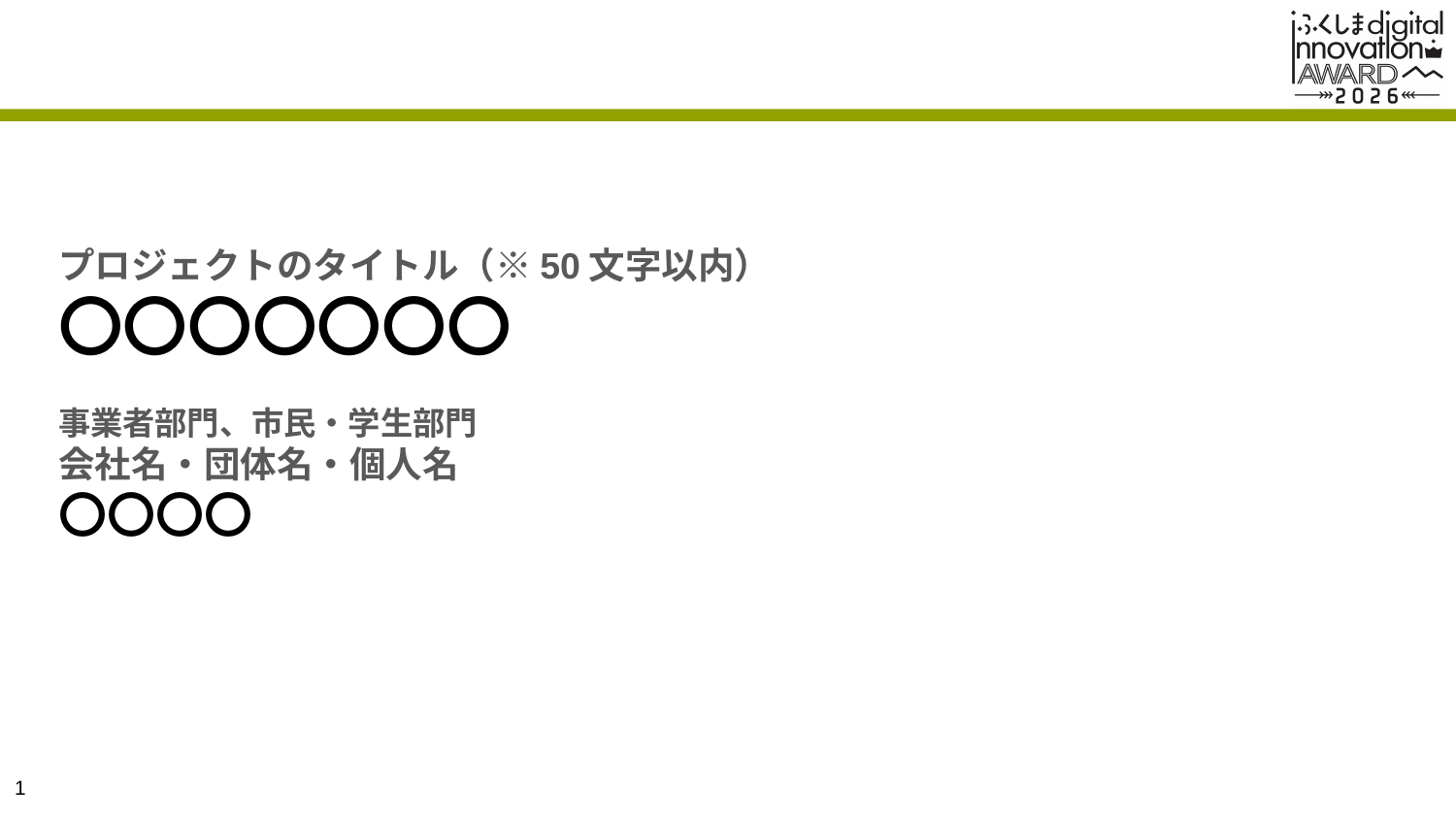

プロジェクトのタイトル（※50文字以内）
〇〇〇〇〇〇〇
事業者部門、市民・学生部門
会社名・団体名・個人名
〇〇〇〇

1